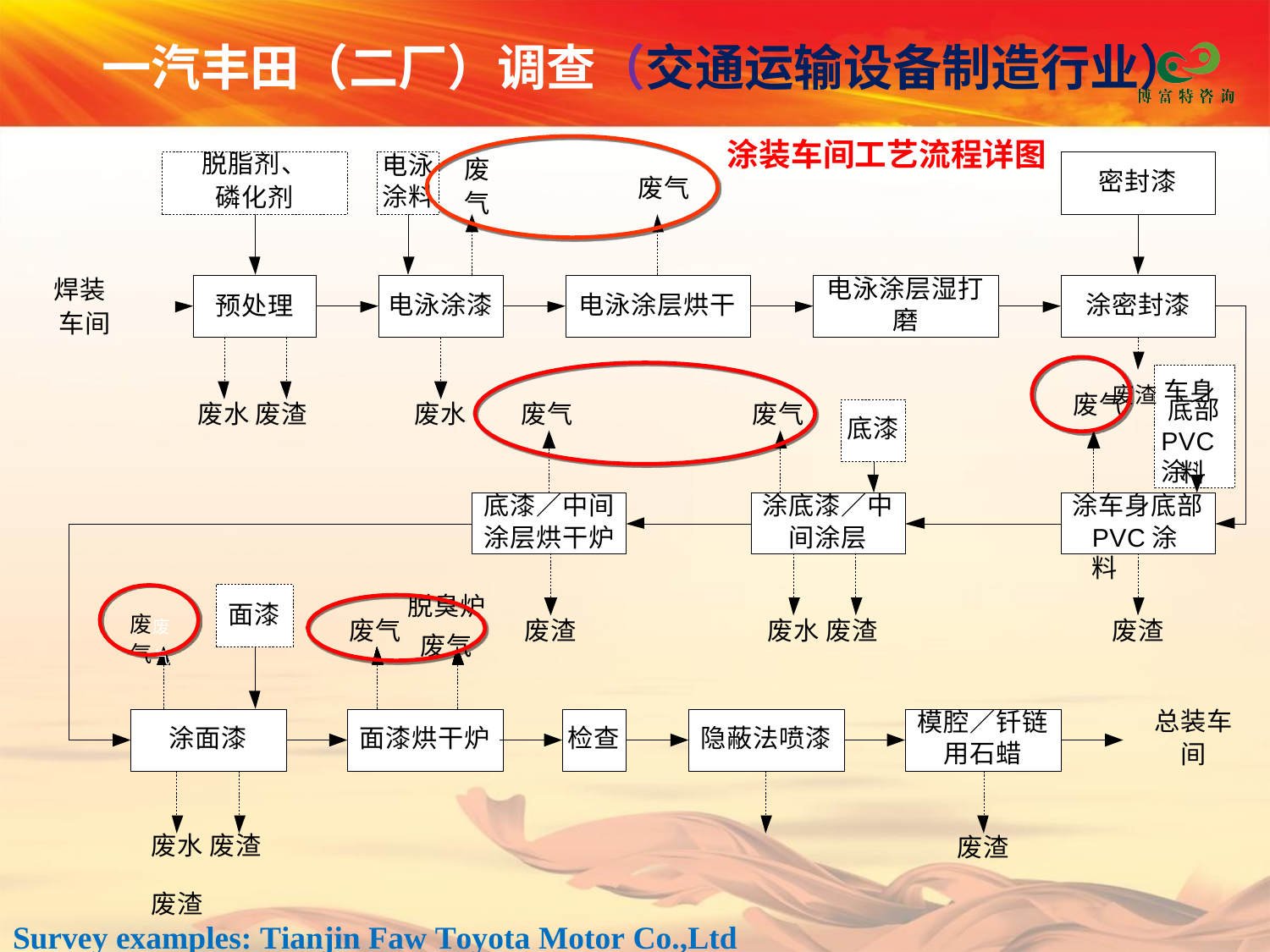

# 一汽丰田（二厂）调查（交通运输设备制造行业）
涂装车间工艺流程详图

脱脂剂、
电泳 涂料
废 气

密封漆
废气
磷化剂

焊装	  车间
电泳涂层湿打 磨

电泳涂漆
电泳涂层烘干
涂密封漆
预处理

废渣 车身

废气
底部 PVC涂
废水 废渣
废水
废气
废气

底漆

料

底漆／中间
涂底漆／中
涂车身底部

涂层烘干炉
间涂层
PVC涂料

脱臭炉
废气

面漆
废废气气
废渣
废水 废渣
废渣
废气

总装车 间
模腔／钎链 用石蜡

涂面漆
面漆烘干炉
检查
隐蔽法喷漆

废水 废渣	废渣
Survey examples: Tianjin Faw Toyota Motor Co.,Ltd (from
Transportation and Auto-manufacturing industry)
废渣